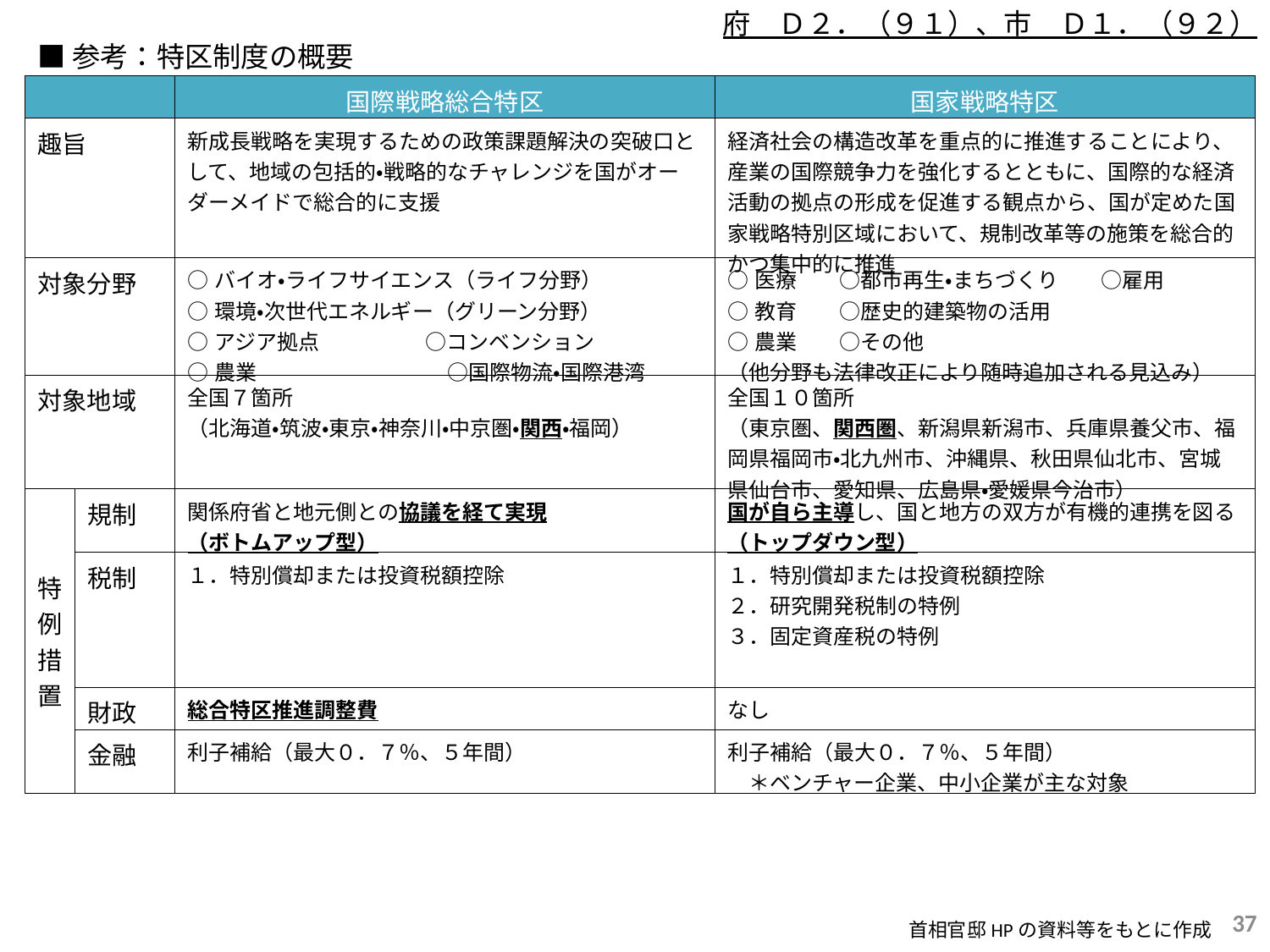

府　Ｄ２．（９１）、市　Ｄ１．（９２）
■参考：特区制度の概要
|  |  | 国際戦略総合特区 | 国家戦略特区 |
| --- | --- | --- | --- |
| 趣旨 |  | 新成長戦略を実現するための政策課題解決の突破口として、地域の包括的・戦略的なチャレンジを国がオーダーメイドで総合的に支援 | 経済社会の構造改革を重点的に推進することにより、産業の国際競争力を強化するとともに、国際的な経済活動の拠点の形成を促進する観点から、国が定めた国家戦略特別区域において、規制改革等の施策を総合的かつ集中的に推進 |
| 対象分野 |  | ○バイオ・ライフサイエンス（ライフ分野） ○環境・次世代エネルギー（グリーン分野） ○アジア拠点　　　　　○コンベンション ○農業　　　　　　　　　○国際物流・国際港湾 | ○医療　　○都市再生・まちづくり　　○雇用 ○教育　　○歴史的建築物の活用 ○農業　　○その他 （他分野も法律改正により随時追加される見込み） |
| 対象地域 |  | 全国７箇所 （北海道・筑波・東京・神奈川・中京圏・関西・福岡） | 全国１０箇所 （東京圏、関西圏、新潟県新潟市、兵庫県養父市、福岡県福岡市・北九州市、沖縄県、秋田県仙北市、宮城県仙台市、愛知県、広島県・愛媛県今治市） |
| 特例措置 | 規制 | 関係府省と地元側との協議を経て実現 （ボトムアップ型） | 国が自ら主導し、国と地方の双方が有機的連携を図る （トップダウン型） |
|  | 税制 | １．特別償却または投資税額控除 | １．特別償却または投資税額控除 ２．研究開発税制の特例 ３．固定資産税の特例 |
|  | 財政 | 総合特区推進調整費 | なし |
|  | 金融 | 利子補給（最大０．７％、５年間） | 利子補給（最大０．７％、５年間） 　＊ベンチャー企業、中小企業が主な対象 |
37
首相官邸HPの資料等をもとに作成